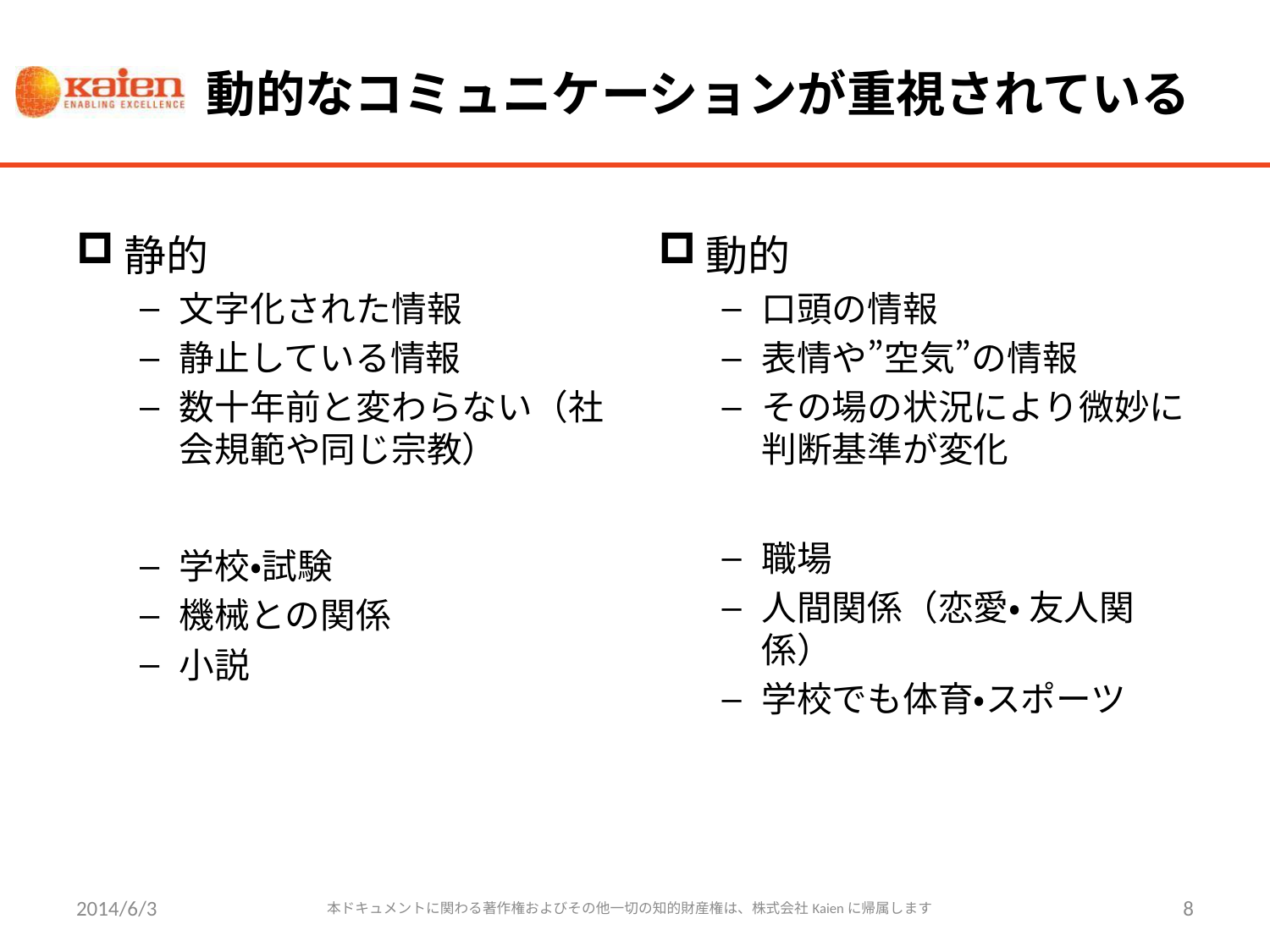

# 動的なコミュニケーションが重視されている
静的
文字化された情報
静止している情報
数十年前と変わらない（社会規範や同じ宗教）

学校・試験
機械との関係
小説

動的
口頭の情報
表情や”空気”の情報
その場の状況により微妙に判断基準が変化

職場
人間関係（恋愛・ 友人関係）
学校でも体育・スポーツ
2014/6/3
本ドキュメントに関わる著作権およびその他一切の知的財産権は、株式会社Kaienに帰属します
8